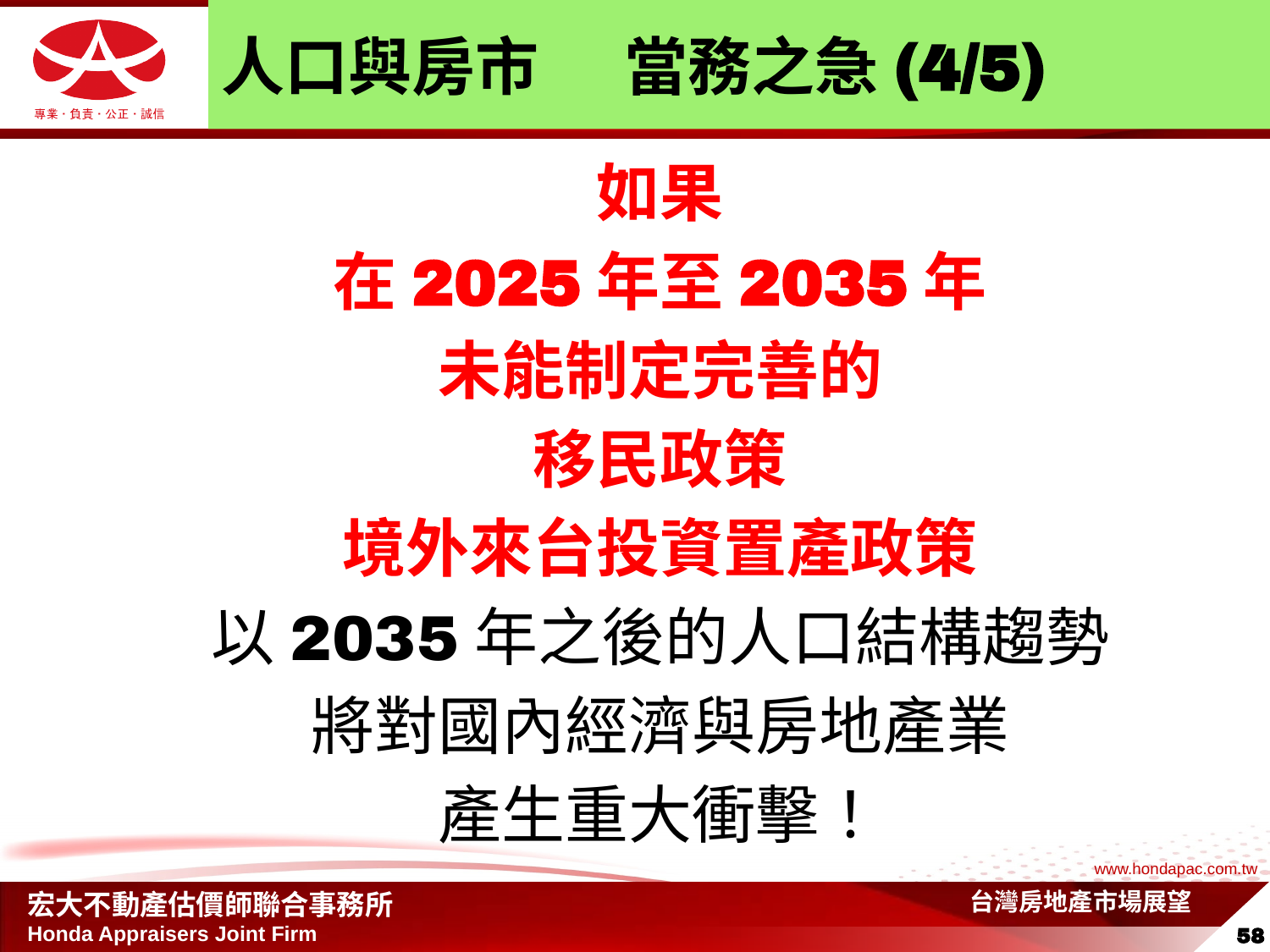

# 人口與房市      當務之急(4/5)
如果
在2025年至2035年
未能制定完善的
移民政策
境外來台投資置產政策
以2035年之後的人口結構趨勢
將對國內經濟與房地產業
產生重大衝擊！

台灣房地產市場展望
58